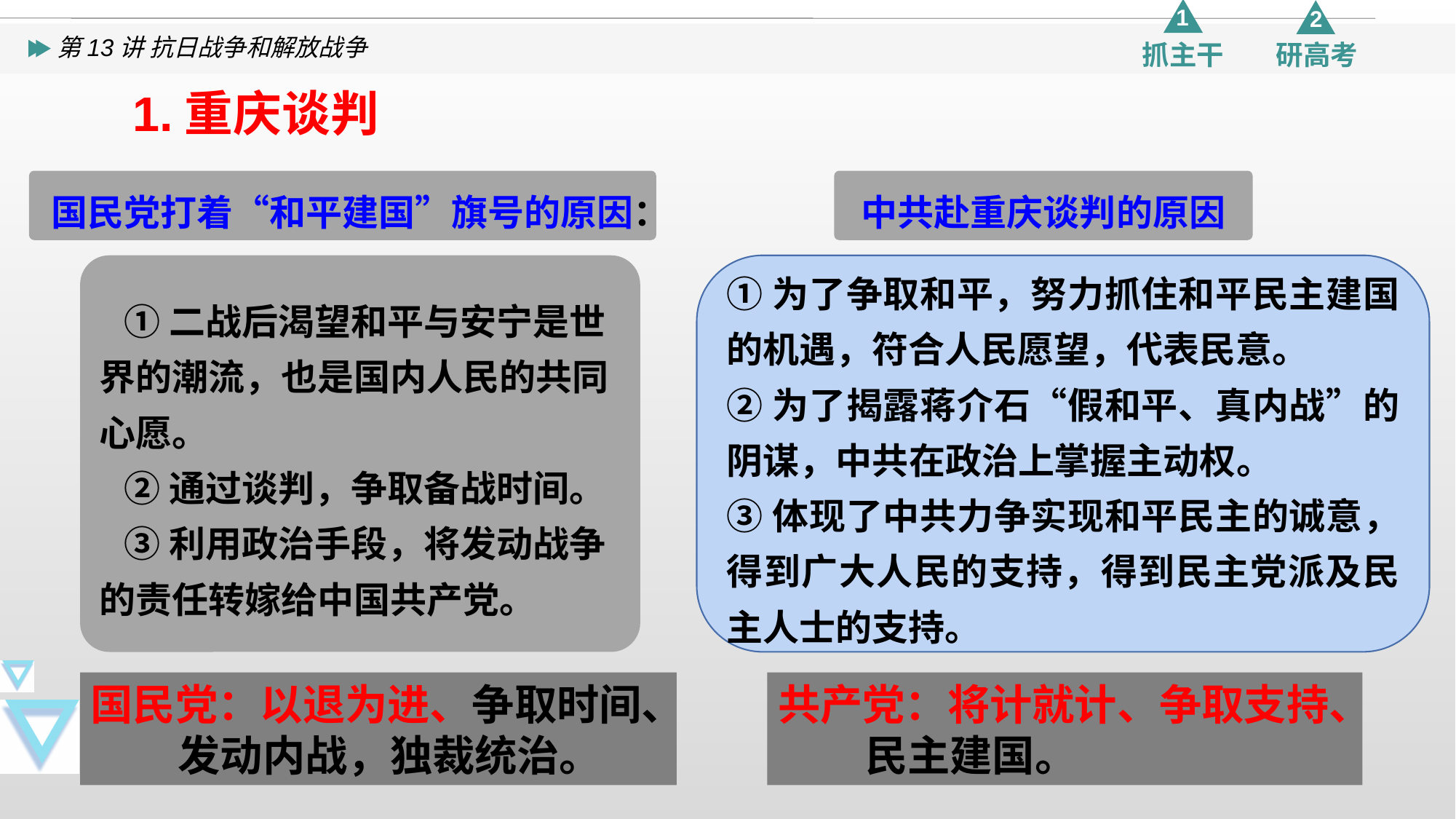

1.重庆谈判
国民党打着“和平建国”旗号的原因：
中共赴重庆谈判的原因
   ①二战后渴望和平与安宁是世界的潮流，也是国内人民的共同心愿。
   ②通过谈判，争取备战时间。
   ③利用政治手段，将发动战争的责任转嫁给中国共产党。
①为了争取和平，努力抓住和平民主建国的机遇，符合人民愿望，代表民意。
②为了揭露蒋介石“假和平、真内战”的阴谋，中共在政治上掌握主动权。
③体现了中共力争实现和平民主的诚意，得到广大人民的支持，得到民主党派及民主人士的支持。
国民党：以退为进、争取时间、
        发动内战，独裁统治。
共产党：将计就计、争取支持、
        民主建国。